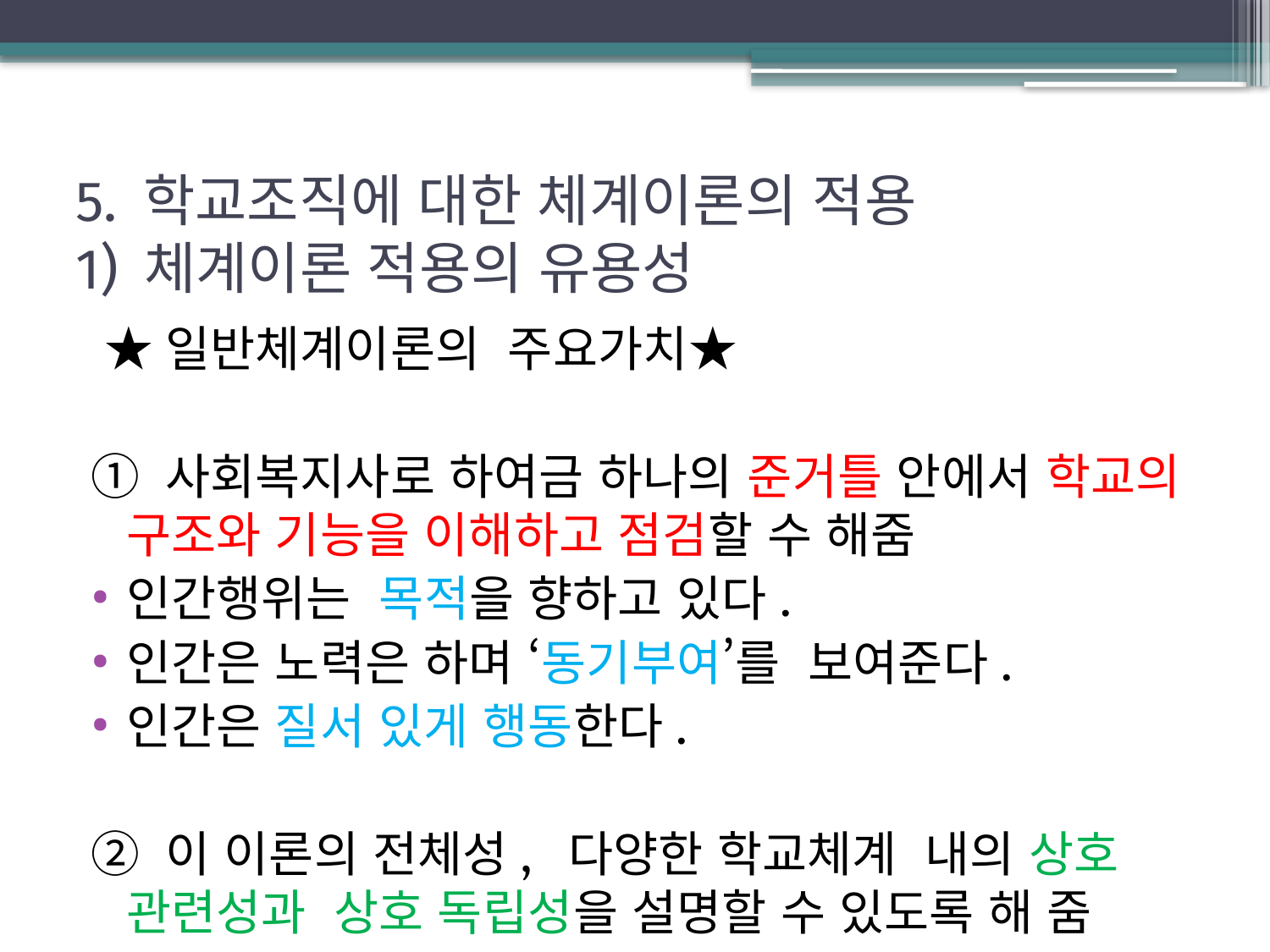

# 5. 학교조직에 대한 체계이론의 적용 1) 체계이론 적용의 유용성
 ★일반체계이론의  주요가치★

① 사회복지사로 하여금 하나의 준거틀 안에서 학교의 구조와 기능을 이해하고 점검할 수 해줌
인간행위는  목적을 향하고 있다.
인간은 노력은 하며 ‘동기부여’를  보여준다.
인간은 질서 있게 행동한다.

② 이 이론의 전체성,  다양한 학교체계  내의 상호 관련성과  상호 독립성을 설명할 수 있도록 해 줌